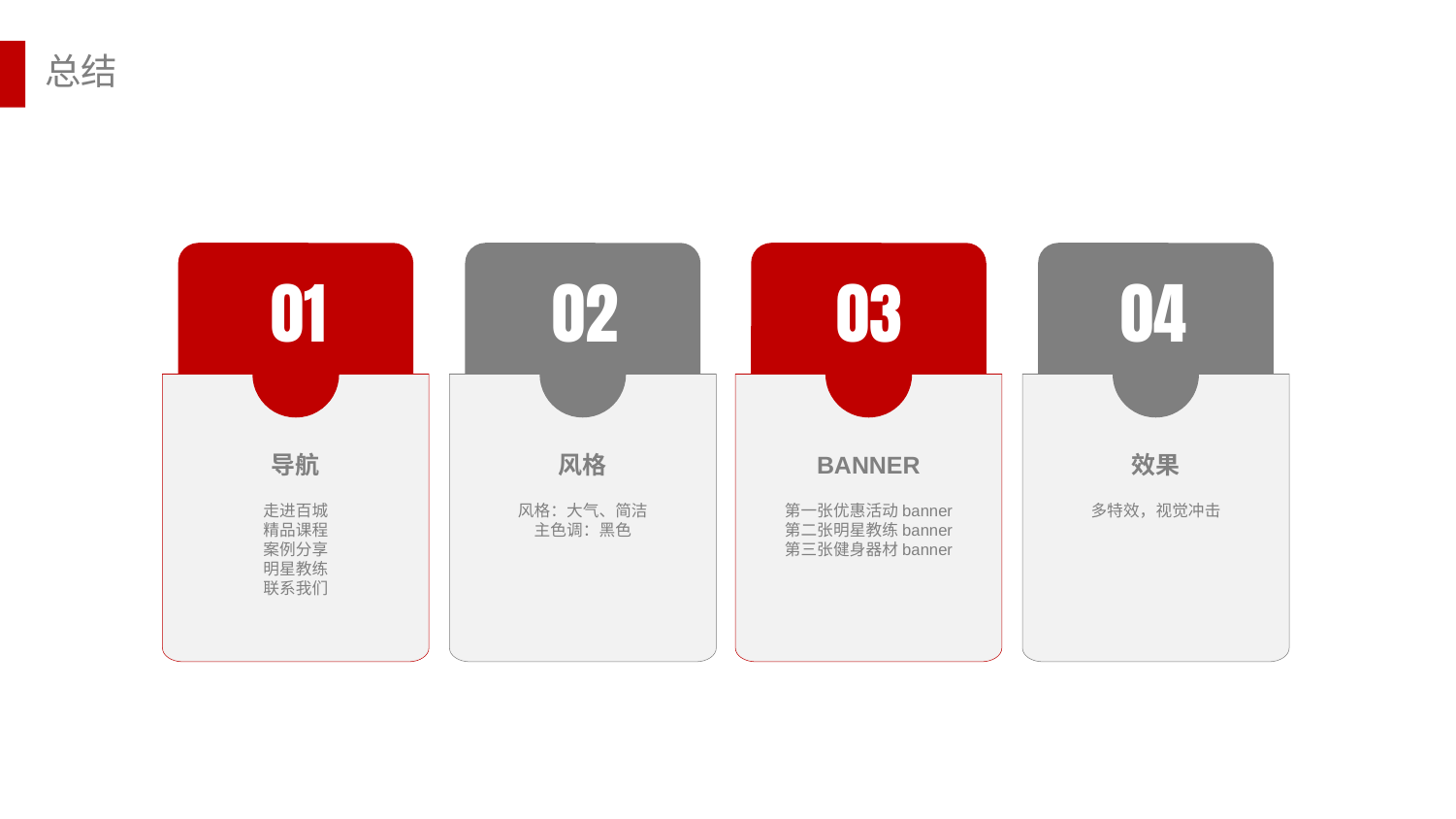

总结

01

导航
走进百城
精品课程
案例分享
明星教练
联系我们

02

风格
风格：大气、简洁
主色调：黑色

03

BANNER
第一张优惠活动banner
第二张明星教练banner
第三张健身器材banner

04

效果
多特效，视觉冲击